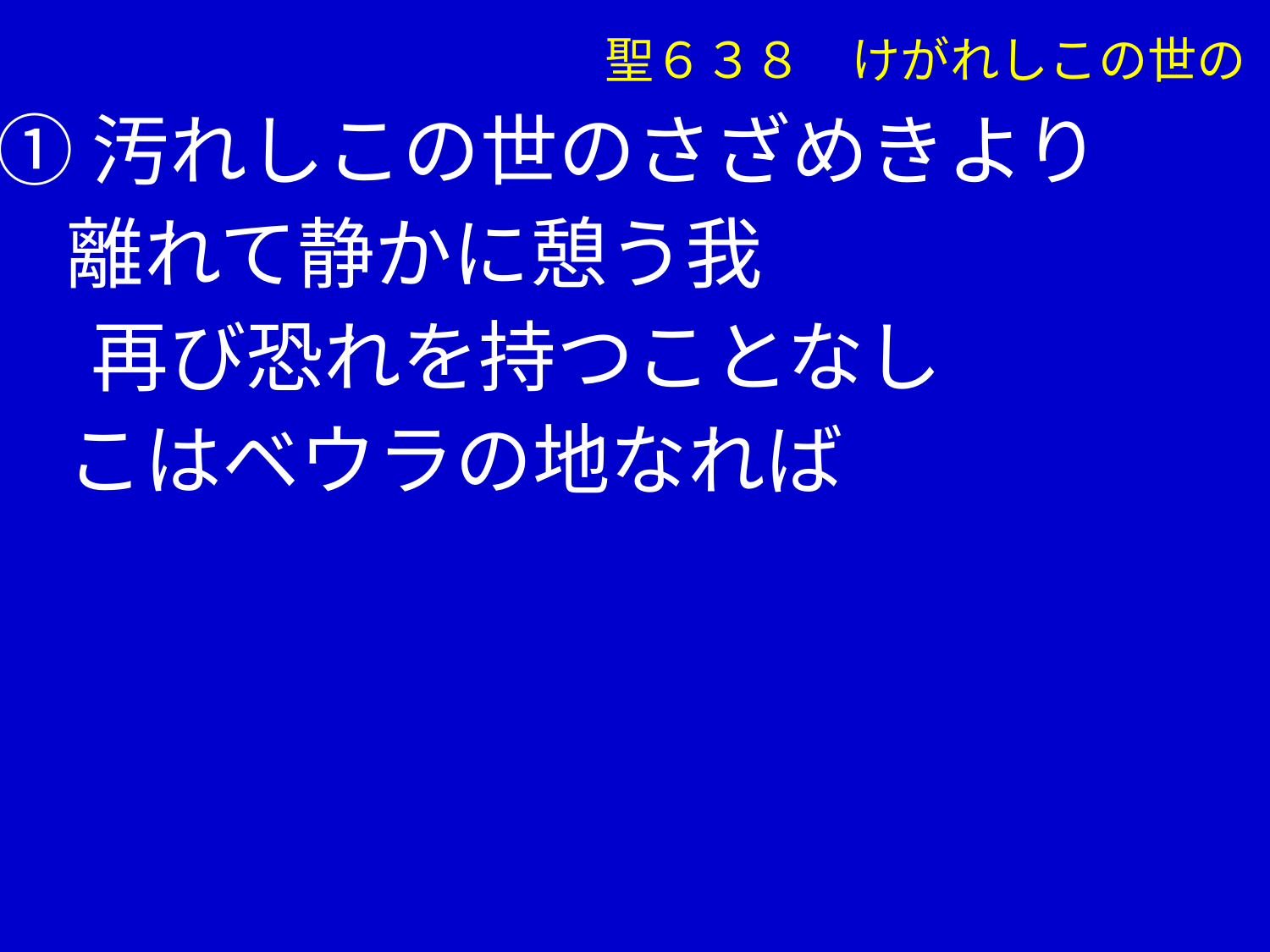

①汚れしこの世のさざめきより
   離れて静かに憩う我
　 再び恐れを持つことなし
   こはベウラの地なれば

聖６３８　けがれしこの世の